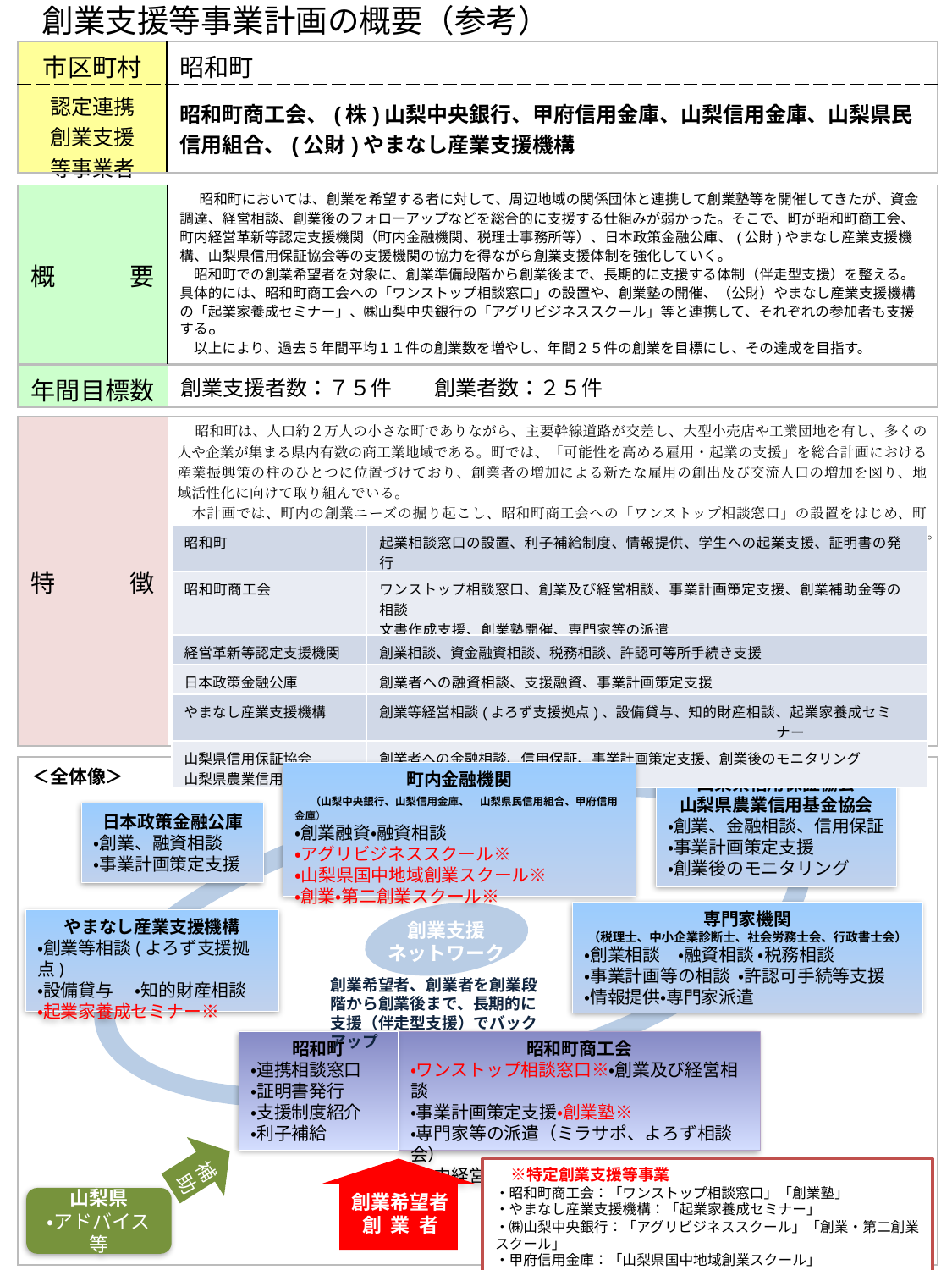

創業支援等事業計画の概要（参考）
| 市区町村 | 昭和町 |
| --- | --- |
| 認定連携 創業支援 等事業者 | 昭和町商工会、(株)山梨中央銀行、甲府信用金庫、山梨信用金庫、山梨県民信用組合、(公財)やまなし産業支援機構 |
| 概　　　要 | 昭和町においては、創業を希望する者に対して、周辺地域の関係団体と連携して創業塾等を開催してきたが、資金調達、経営相談、創業後のフォローアップなどを総合的に支援する仕組みが弱かった。そこで、町が昭和町商工会、町内経営革新等認定支援機関（町内金融機関、税理士事務所等）、日本政策金融公庫、(公財)やまなし産業支援機構、山梨県信用保証協会等の支援機関の協力を得ながら創業支援体制を強化していく。 　昭和町での創業希望者を対象に、創業準備段階から創業後まで、長期的に支援する体制（伴走型支援）を整える。具体的には、昭和町商工会への「ワンストップ相談窓口」の設置や、創業塾の開催、（公財）やまなし産業支援機構の「起業家養成セミナー」、㈱山梨中央銀行の「アグリビジネススクール」等と連携して、それぞれの参加者も支援する。 　以上により、過去５年間平均１１件の創業数を増やし、年間２５件の創業を目標にし、その達成を目指す。 |
| --- | --- |
| 年間目標数 | 創業支援者数：７５件　　創業者数：２５件 |
| --- | --- |
| 特　　　徴 | 昭和町は、人口約２万人の小さな町でありながら、主要幹線道路が交差し、大型小売店や工業団地を有し、多くの人や企業が集まる県内有数の商工業地域である。町では、「可能性を高める雇用・起業の支援」を総合計画における産業振興策の柱のひとつに位置づけており、創業者の増加による新たな雇用の創出及び交流人口の増加を図り、地域活性化に向けて取り組んでいる。 　本計画では、町内の創業ニーズの掘り起こし、昭和町商工会への「ワンストップ相談窓口」の設置をはじめ、町内の支援機関の強みを活かした創業支援を行う。また、若い層の起業及び女性の起業支援にも特に力を注いでいく。 |
| --- | --- |
| 昭和町 | 起業相談窓口の設置、利子補給制度、情報提供、学生への起業支援、証明書の発行 |
| --- | --- |
| 昭和町商工会 | ワンストップ相談窓口、創業及び経営相談、事業計画策定支援、創業補助金等の相談 文書作成支援、創業塾開催、専門家等の派遣 |
| 経営革新等認定支援機関 | 創業相談、資金融資相談、税務相談、許認可等所手続き支援 |
| 日本政策金融公庫 | 創業者への融資相談、支援融資、事業計画策定支援 |
| やまなし産業支援機構 | 創業等経営相談(よろず支援拠点)、設備貸与、知的財産相談、起業家養成セミナー |
| 山梨県信用保証協会 山梨県農業信用基金協会 | 創業者への金融相談、信用保証、事業計画策定支援、創業後のモニタリング |
|  |
| --- |
＜全体像＞
町内金融機関
　（山梨中央銀行、山梨信用金庫、　山梨県民信用組合、甲府信用金庫）
・創業融資・融資相談
・アグリビジネススクール※　
・山梨県国中地域創業スクール※
・創業・第二創業スクール※

山梨県信用保証協会
山梨県農業信用基金協会
・創業、金融相談、信用保証
・事業計画策定支援
・創業後のモニタリング

日本政策金融公庫
・創業、融資相談
・事業計画策定支援
専門家機関
（税理士、中小企業診断士、社会労務士会、行政書士会）
・創業相談　・融資相談 ・税務相談
・事業計画等の相談  ・許認可手続等支援
・情報提供・専門家派遣

創業支援
ネットワーク
やまなし産業支援機構
・創業等相談(よろず支援拠点)
・設備貸与　 ・知的財産相談
・起業家養成セミナー※
創業希望者、創業者を創業段階から創業後まで、長期的に支援（伴走型支援）でバックアップ
昭和町
・連携相談窓口
・証明書発行
・支援制度紹介
・利子補給
昭和町商工会
・ワンストップ相談窓口※・創業及び経営相談
・事業計画策定支援・創業塾※
・専門家等の派遣（ミラサポ、よろず相談会）
・町内経営革新等認定支援機関連絡会

補助

創業希望者
創  業  者
　※特定創業支援等事業
・昭和町商工会：「ワンストップ相談窓口」「創業塾」
・やまなし産業支援機構：「起業家養成セミナー」
・㈱山梨中央銀行：「アグリビジネススクール」「創業・第二創業スクール」
・甲府信用金庫：「山梨県国中地域創業スクール」
山梨県
・アドバイス等
1